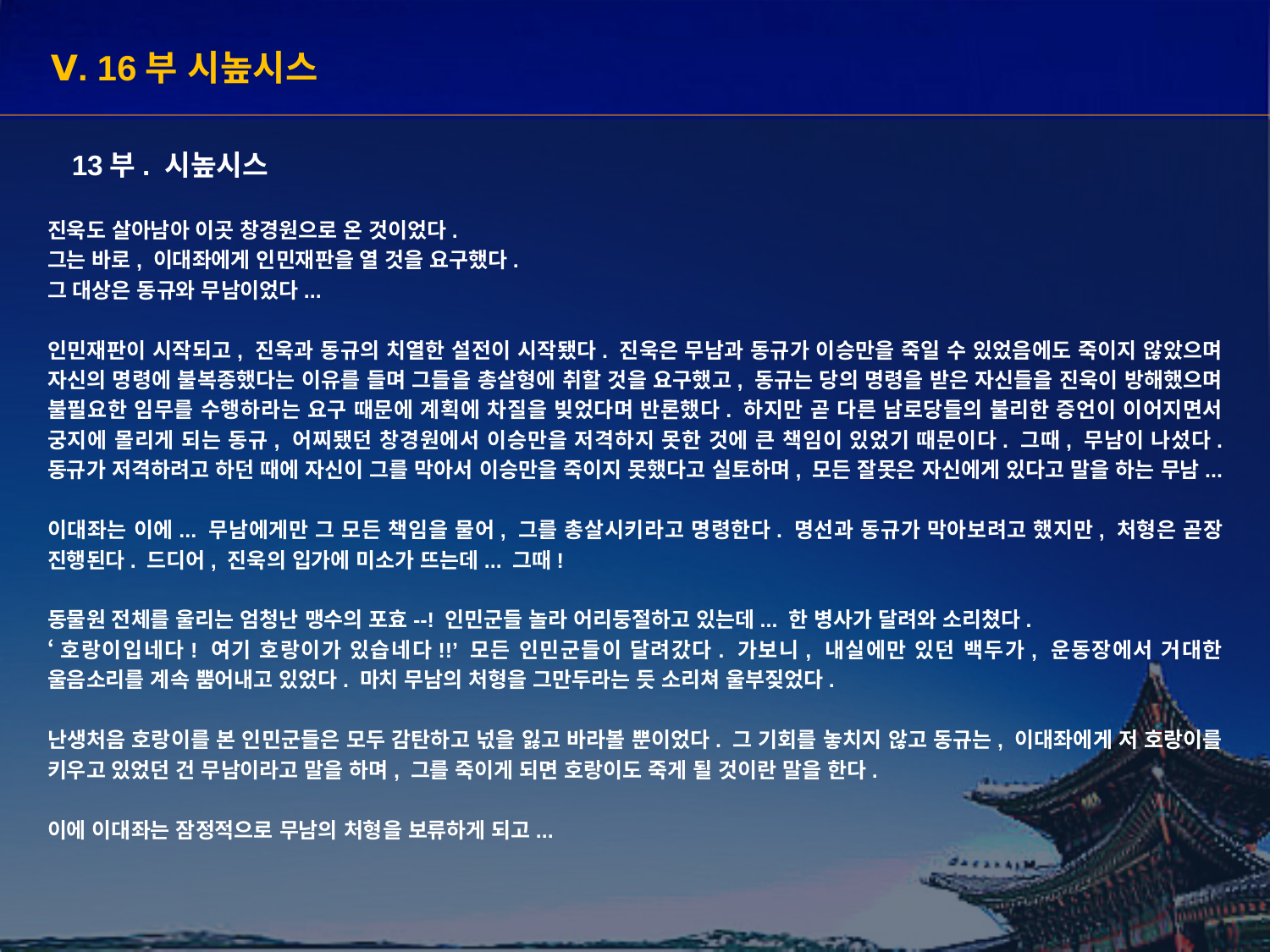

Ⅴ. 16부 시높시스

13부. 시높시스

진욱도 살아남아 이곳 창경원으로 온 것이었다.
그는 바로, 이대좌에게 인민재판을 열 것을 요구했다.
그 대상은 동규와 무남이었다...

인민재판이 시작되고, 진욱과 동규의 치열한 설전이 시작됐다. 진욱은 무남과 동규가 이승만을 죽일 수 있었음에도 죽이지 않았으며 자신의 명령에 불복종했다는 이유를 들며 그들을 총살형에 취할 것을 요구했고, 동규는 당의 명령을 받은 자신들을 진욱이 방해했으며 불필요한 임무를 수행하라는 요구 때문에 계획에 차질을 빚었다며 반론했다. 하지만 곧 다른 남로당들의 불리한 증언이 이어지면서 궁지에 몰리게 되는 동규, 어찌됐던 창경원에서 이승만을 저격하지 못한 것에 큰 책임이 있었기 때문이다. 그때, 무남이 나섰다. 동규가 저격하려고 하던 때에 자신이 그를 막아서 이승만을 죽이지 못했다고 실토하며, 모든 잘못은 자신에게 있다고 말을 하는 무남...

이대좌는 이에... 무남에게만 그 모든 책임을 물어, 그를 총살시키라고 명령한다. 명선과 동규가 막아보려고 했지만, 처형은 곧장 진행된다. 드디어, 진욱의 입가에 미소가 뜨는데... 그때!

동물원 전체를 울리는 엄청난 맹수의 포효--! 인민군들 놀라 어리둥절하고 있는데... 한 병사가 달려와 소리쳤다.
‘호랑이입네다! 여기 호랑이가 있습네다!!’ 모든 인민군들이 달려갔다. 가보니, 내실에만 있던 백두가, 운동장에서 거대한 울음소리를 계속 뿜어내고 있었다. 마치 무남의 처형을 그만두라는 듯 소리쳐 울부짖었다.

난생처음 호랑이를 본 인민군들은 모두 감탄하고 넋을 잃고 바라볼 뿐이었다. 그 기회를 놓치지 않고 동규는, 이대좌에게 저 호랑이를 키우고 있었던 건 무남이라고 말을 하며, 그를 죽이게 되면 호랑이도 죽게 될 것이란 말을 한다.

이에 이대좌는 잠정적으로 무남의 처형을 보류하게 되고...